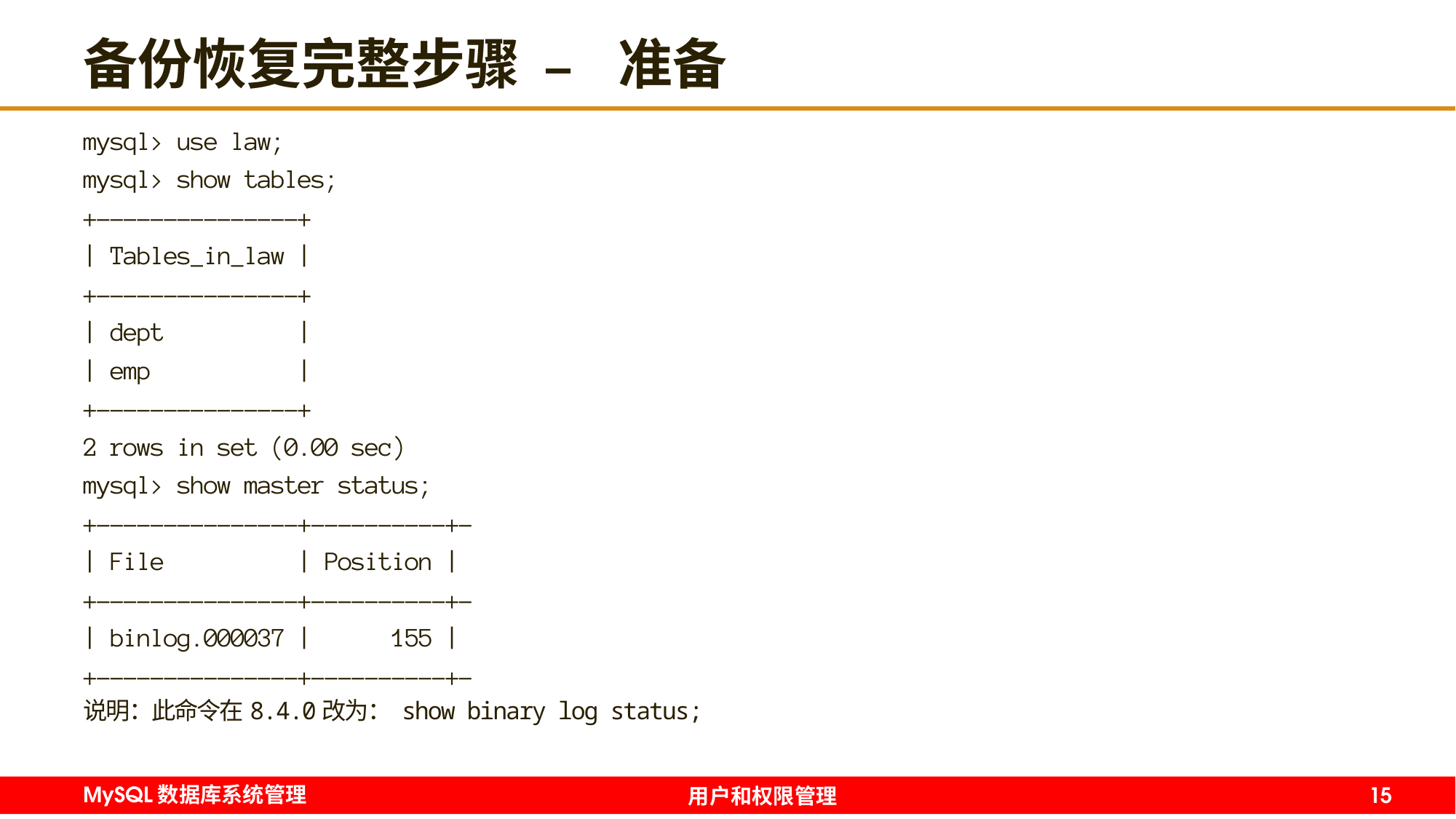

# 备份恢复完整步骤 - 准备
mysql> use law;
mysql> show tables;
+---------------+
| Tables_in_law |
+---------------+
| dept          |
| emp           |
+---------------+
2 rows in set (0.00 sec)
mysql> show master status;
+---------------+----------+-
| File          | Position |
+---------------+----------+-
| binlog.000037 |      155 |
+---------------+----------+-
说明：此命令在8.4.0改为： show binary log status;